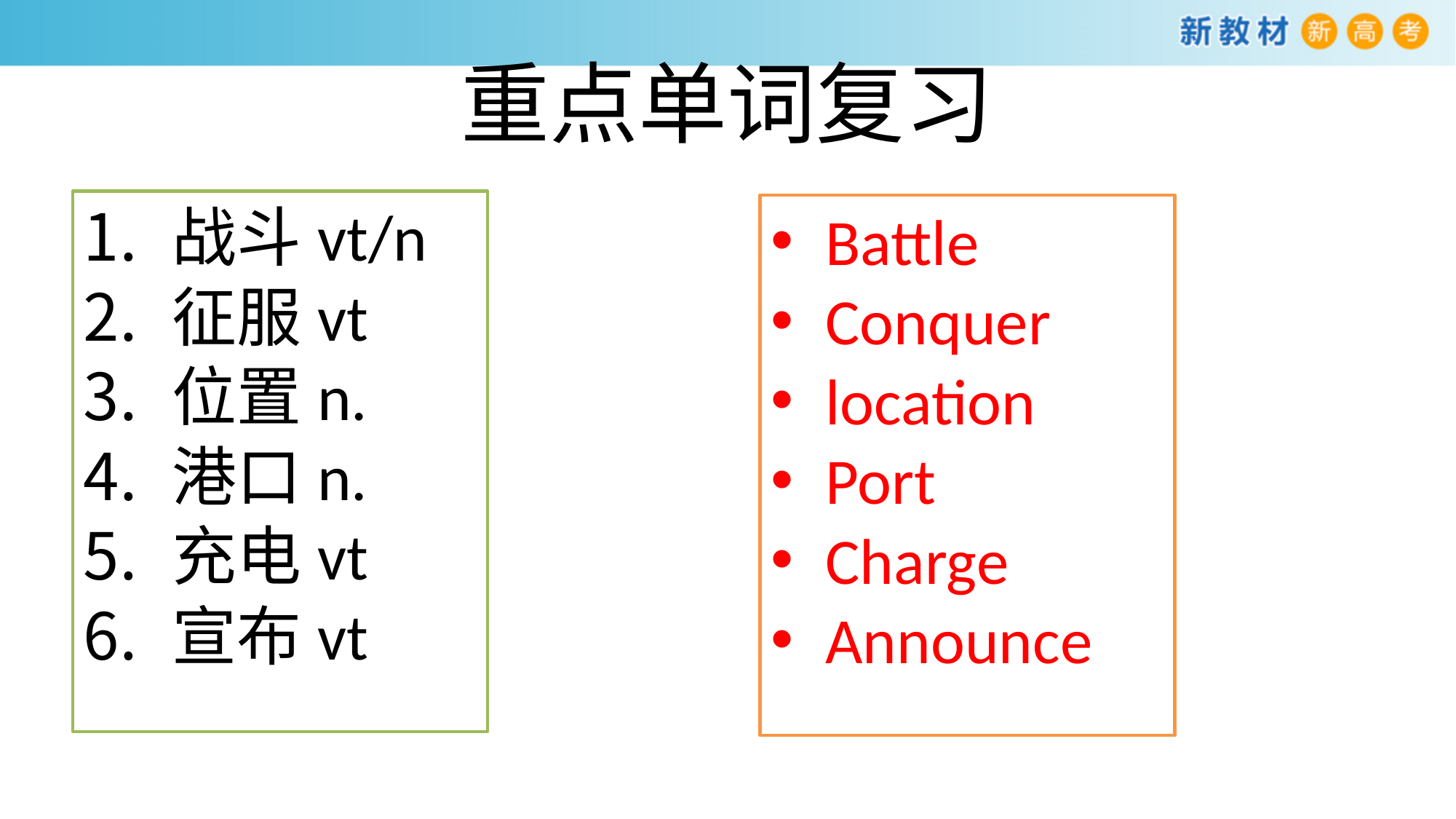

# 重点单词复习
战斗vt/n
征服vt
位置n.
港口n.
充电vt
宣布vt
Battle
Conquer
location
Port
Charge
Announce